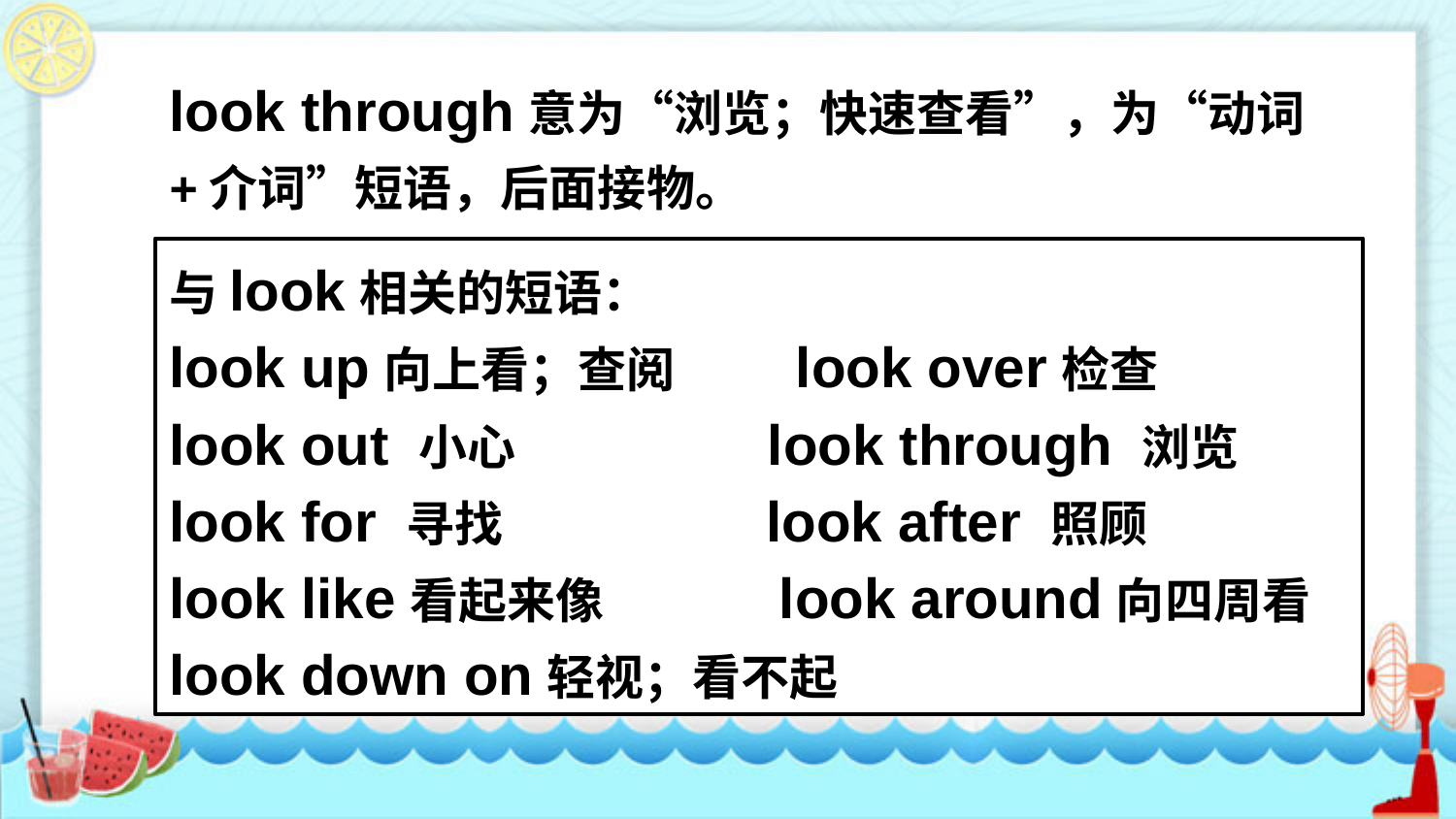

look through意为“浏览；快速查看”，为“动词+介词”短语，后面接物。
与look相关的短语：
look up向上看；查阅          look over检查
look out 小心                      look through 浏览
look for 寻找                       look after 照顾
look like看起来像               look around向四周看
look down on轻视；看不起